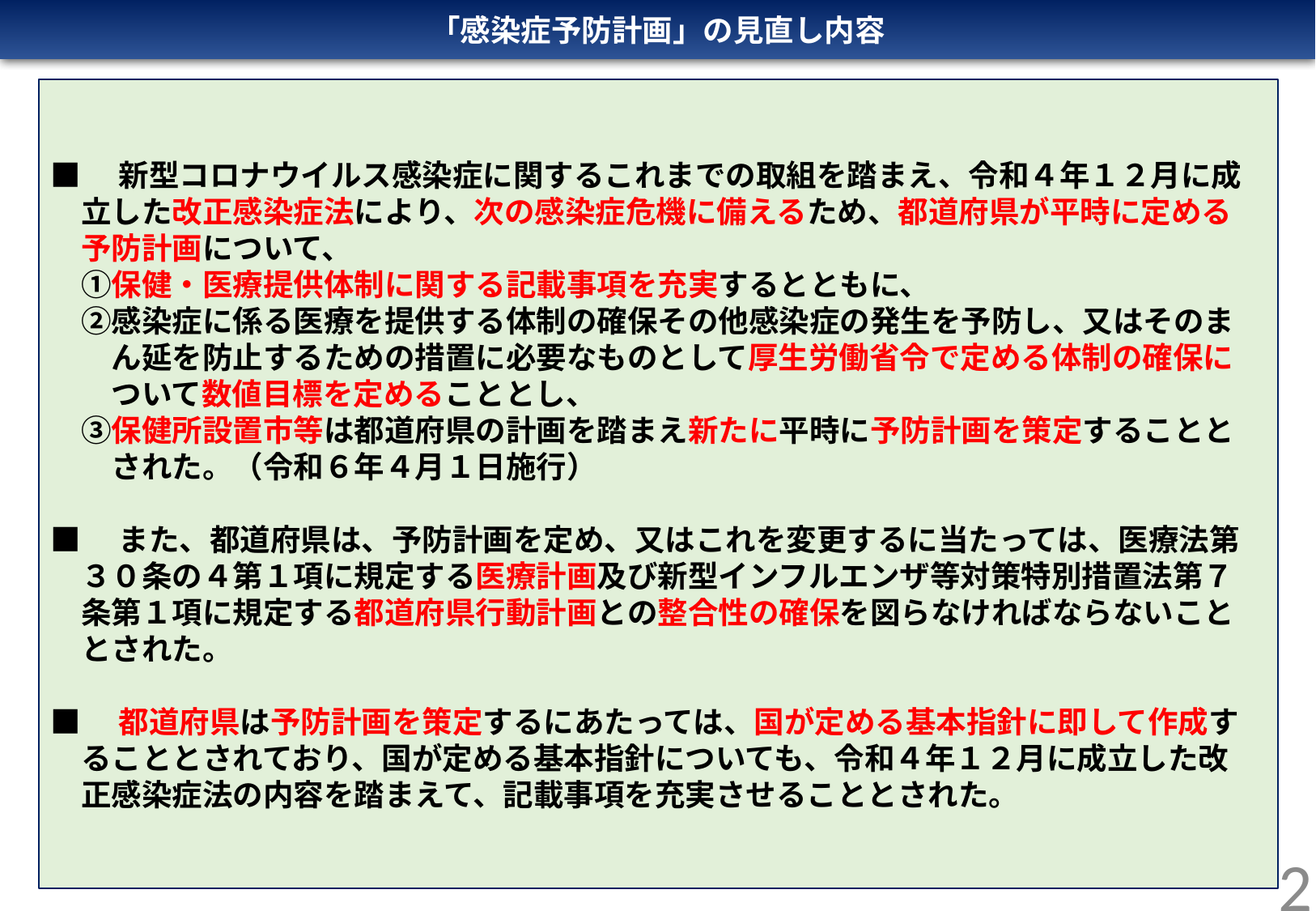

「感染症予防計画」の見直し内容
■　新型コロナウイルス感染症に関するこれまでの取組を踏まえ、令和４年１２月に成
　立した改正感染症法により、次の感染症危機に備えるため、都道府県が平時に定める
　予防計画について、
　①保健・医療提供体制に関する記載事項を充実するとともに、
　②感染症に係る医療を提供する体制の確保その他感染症の発生を予防し、又はそのま
　　ん延を防止するための措置に必要なものとして厚生労働省令で定める体制の確保に
　　ついて数値目標を定めることとし、
　③保健所設置市等は都道府県の計画を踏まえ新たに平時に予防計画を策定することと
　　された。（令和６年４月１日施行）

■　また、都道府県は、予防計画を定め、又はこれを変更するに当たっては、医療法第
　３０条の４第１項に規定する医療計画及び新型インフルエンザ等対策特別措置法第７
　条第１項に規定する都道府県行動計画との整合性の確保を図らなければならないこと
　とされた。

■　都道府県は予防計画を策定するにあたっては、国が定める基本指針に即して作成す
　ることとされており、国が定める基本指針についても、令和４年１２月に成立した改
　正感染症法の内容を踏まえて、記載事項を充実させることとされた。
2